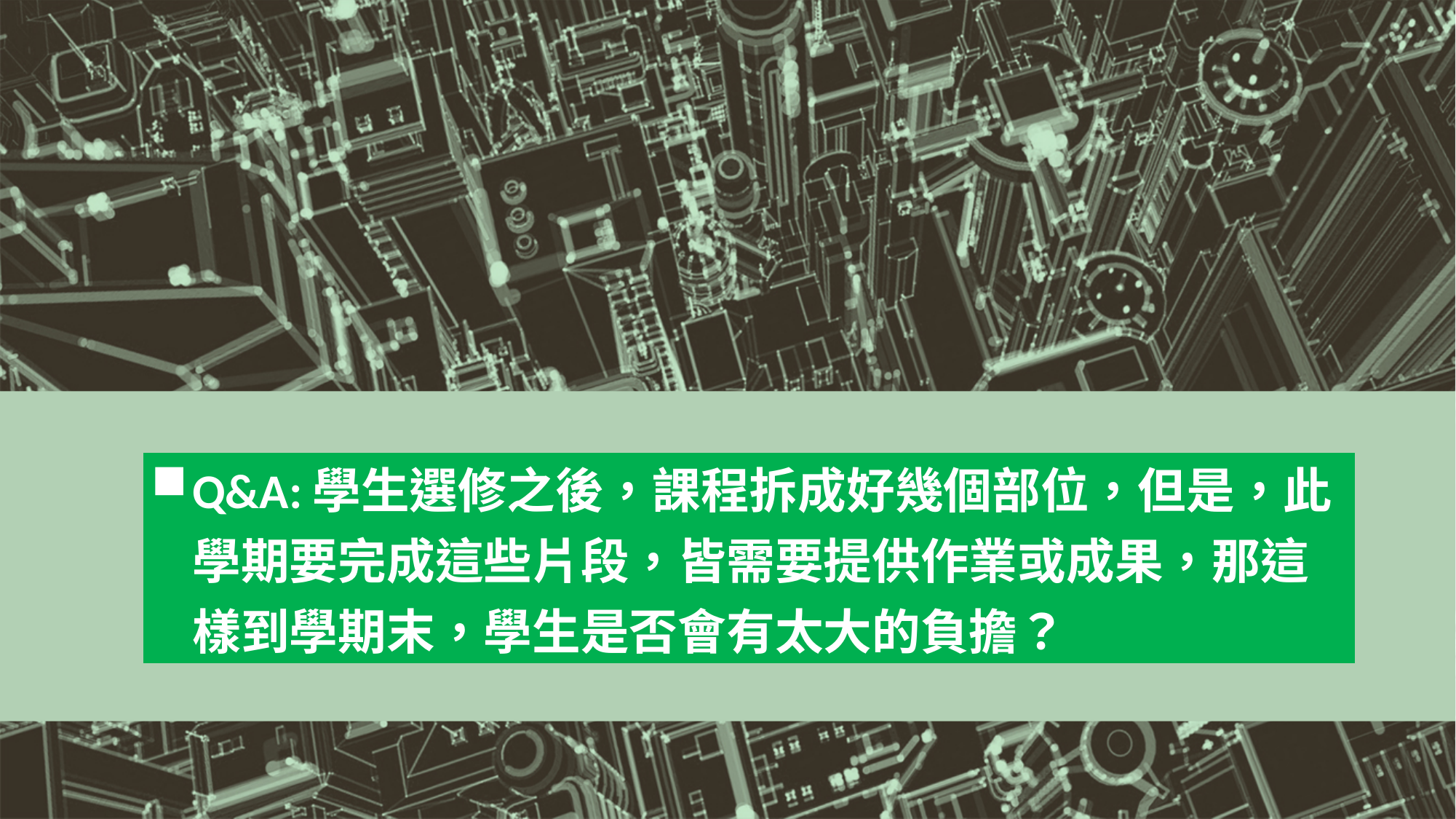

| Q&A:學生選修之後，課程拆成好幾個部位，但是，此學期要完成這些片段，皆需要提供作業或成果，那這樣到學期末，學生是否會有太大的負擔？ |
| --- |